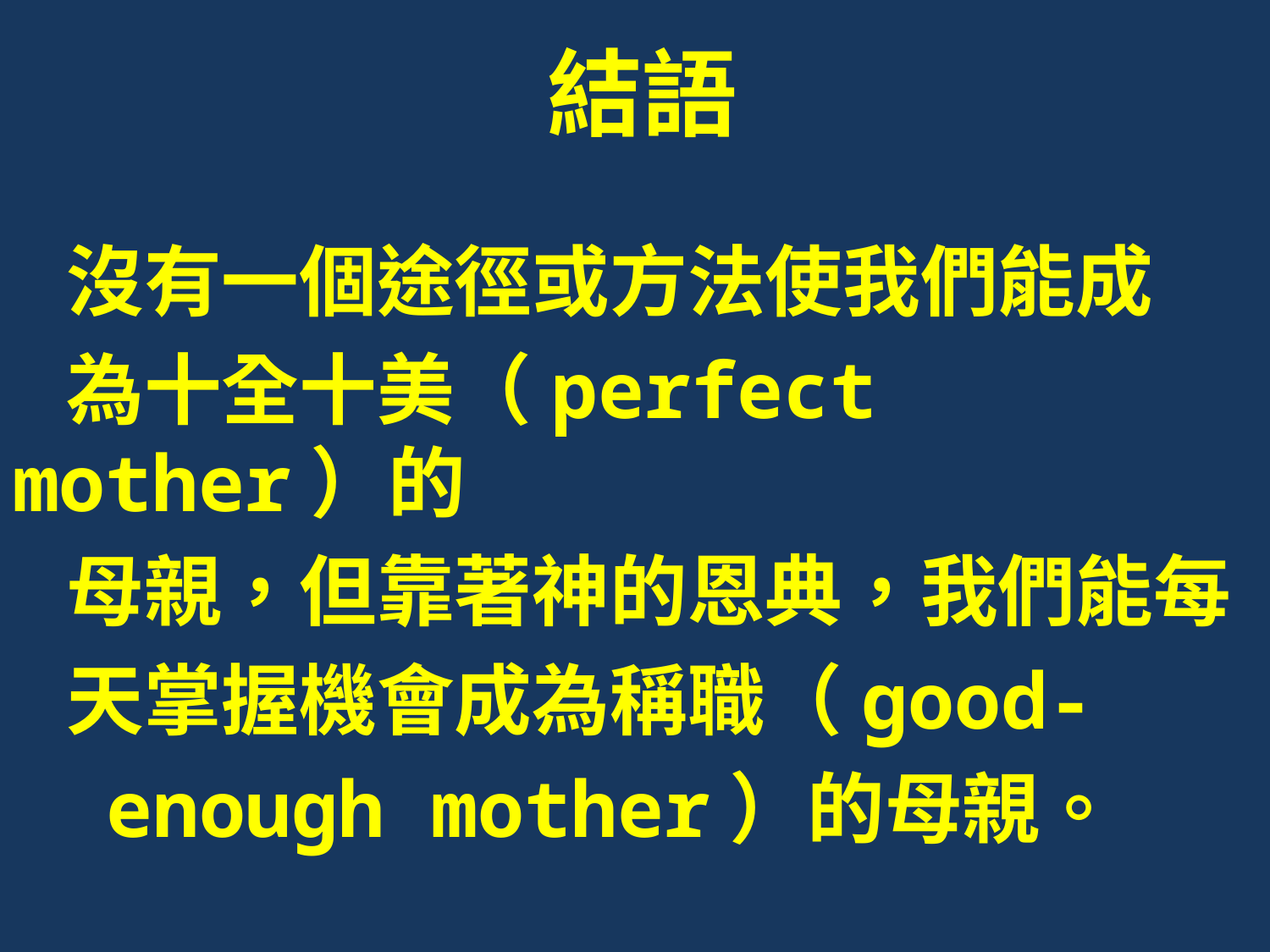

# 結語
  沒有一個途徑或方法使我們能成
  為十全十美（perfect mother）的
  母親，但靠著神的恩典，我們能每
  天掌握機會成為稱職（good-
  enough mother）的母親。